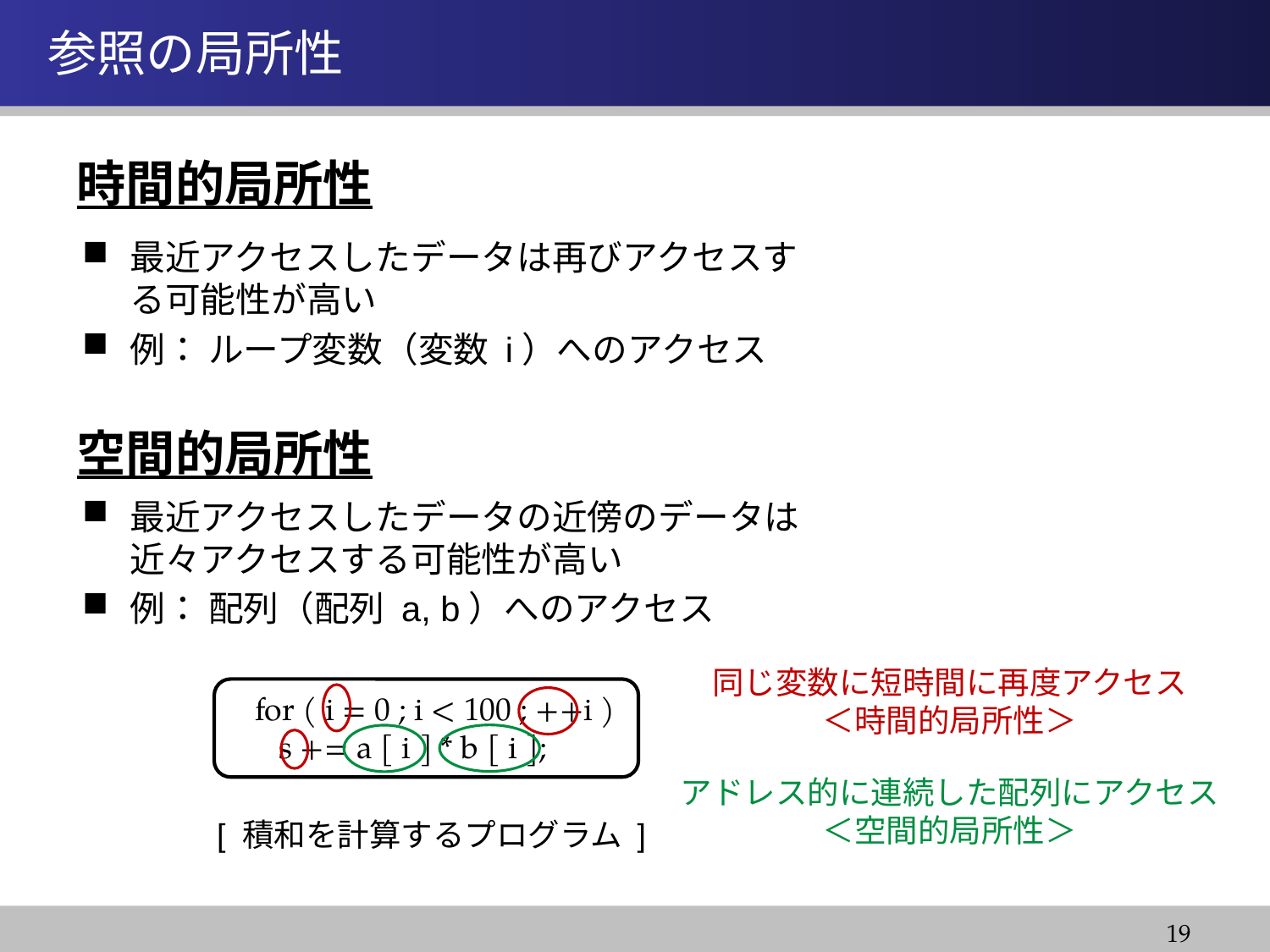

情報システム基盤学基礎１
# 参照の局所性
時間的局所性
最近アクセスしたデータは再びアクセスする可能性が高い
例： ループ変数（変数 i）へのアクセス

最近アクセスしたデータの近傍のデータは近々アクセスする可能性が高い
例： 配列（配列 a, b）へのアクセス
空間的局所性
同じ変数に短時間に再度アクセス
＜時間的局所性＞

for ( i = 0 ; i < 100 ; ++i )
   s += a [ i ] * b [ i ];

アドレス的に連続した配列にアクセス
＜空間的局所性＞
[ 積和を計算するプログラム ]
19